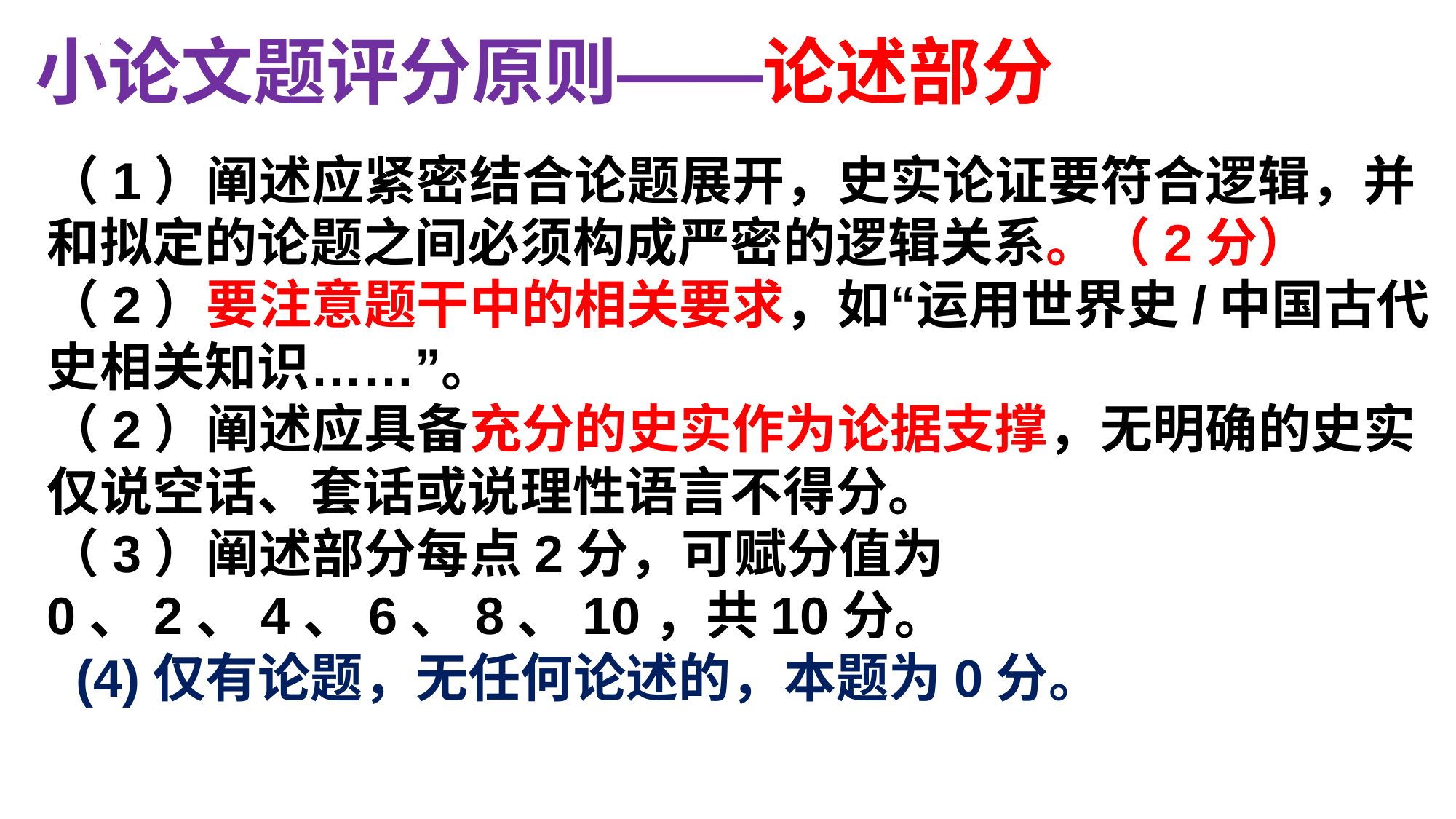

小论文题评分原则——论述部分
（1）阐述应紧密结合论题展开，史实论证要符合逻辑，并和拟定的论题之间必须构成严密的逻辑关系。（2分）
（2）要注意题干中的相关要求，如“运用世界史/中国古代史相关知识……”。
（2）阐述应具备充分的史实作为论据支撑，无明确的史实仅说空话、套话或说理性语言不得分。
（3）阐述部分每点2分，可赋分值为0、2、4、6、8、10，共10分。
  (4)仅有论题，无任何论述的，本题为0分。